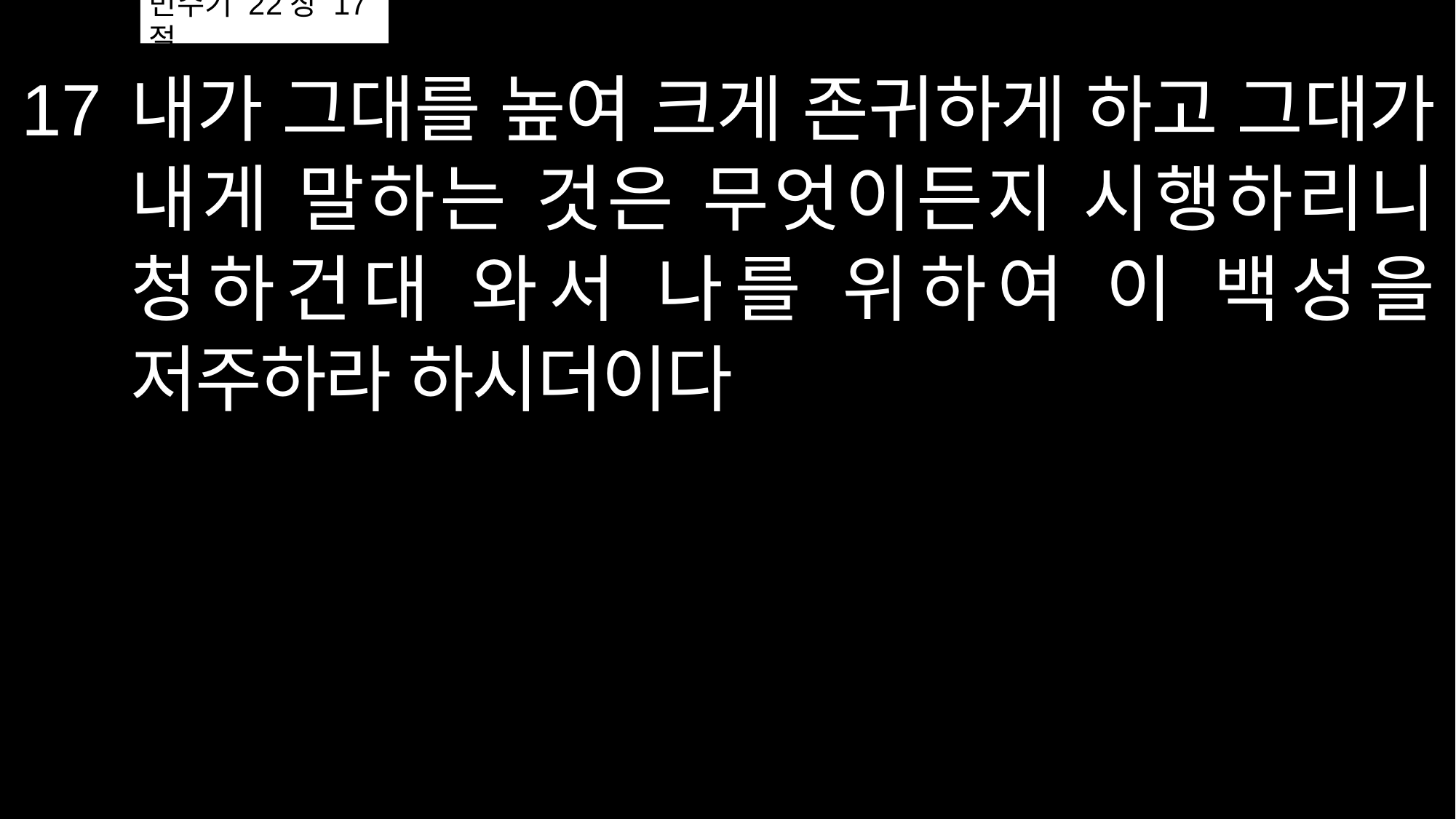

# 민수기 22장 17절
내가 그대를 높여 크게 존귀하게 하고 그대가 내게 말하는 것은 무엇이든지 시행하리니 청하건대 와서 나를 위하여 이 백성을 저주하라 하시더이다